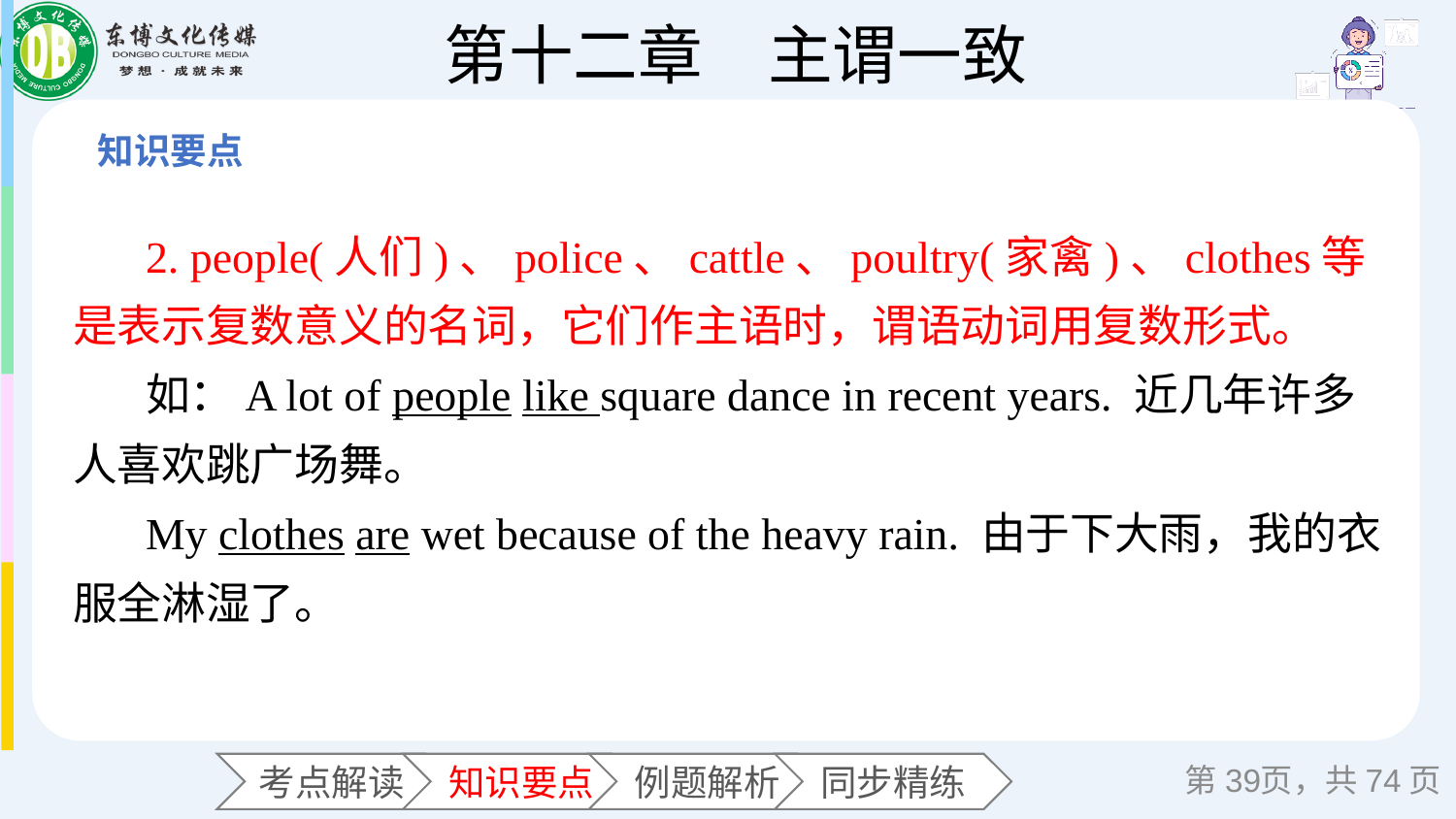

2. people(人们)、police、cattle、poultry(家禽)、clothes等是表示复数意义的名词，它们作主语时，谓语动词用复数形式。
如：A lot of people like square dance in recent years. 近几年许多人喜欢跳广场舞。
My clothes are wet because of the heavy rain. 由于下大雨，我的衣服全淋湿了。
第39页，共74页